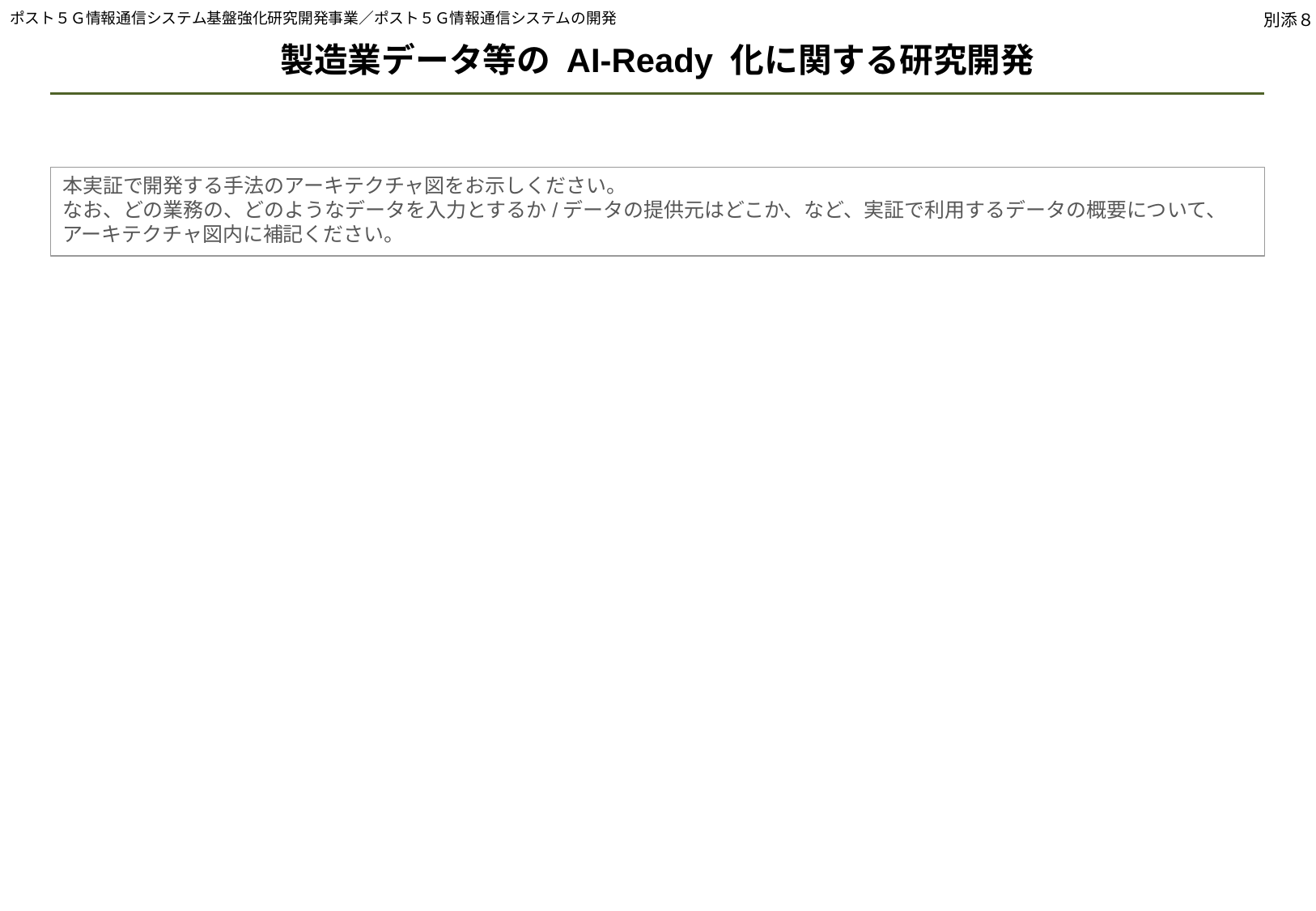

ポスト５Ｇ情報通信システム基盤強化研究開発事業／ポスト５Ｇ情報通信システムの開発
別添８
製造業データ等の AI-Ready 化に関する研究開発
本実証で開発する手法のアーキテクチャ図をお示しください。
なお、どの業務の、どのようなデータを入力とするか/データの提供元はどこか、など、実証で利用するデータの概要について、
アーキテクチャ図内に補記ください。